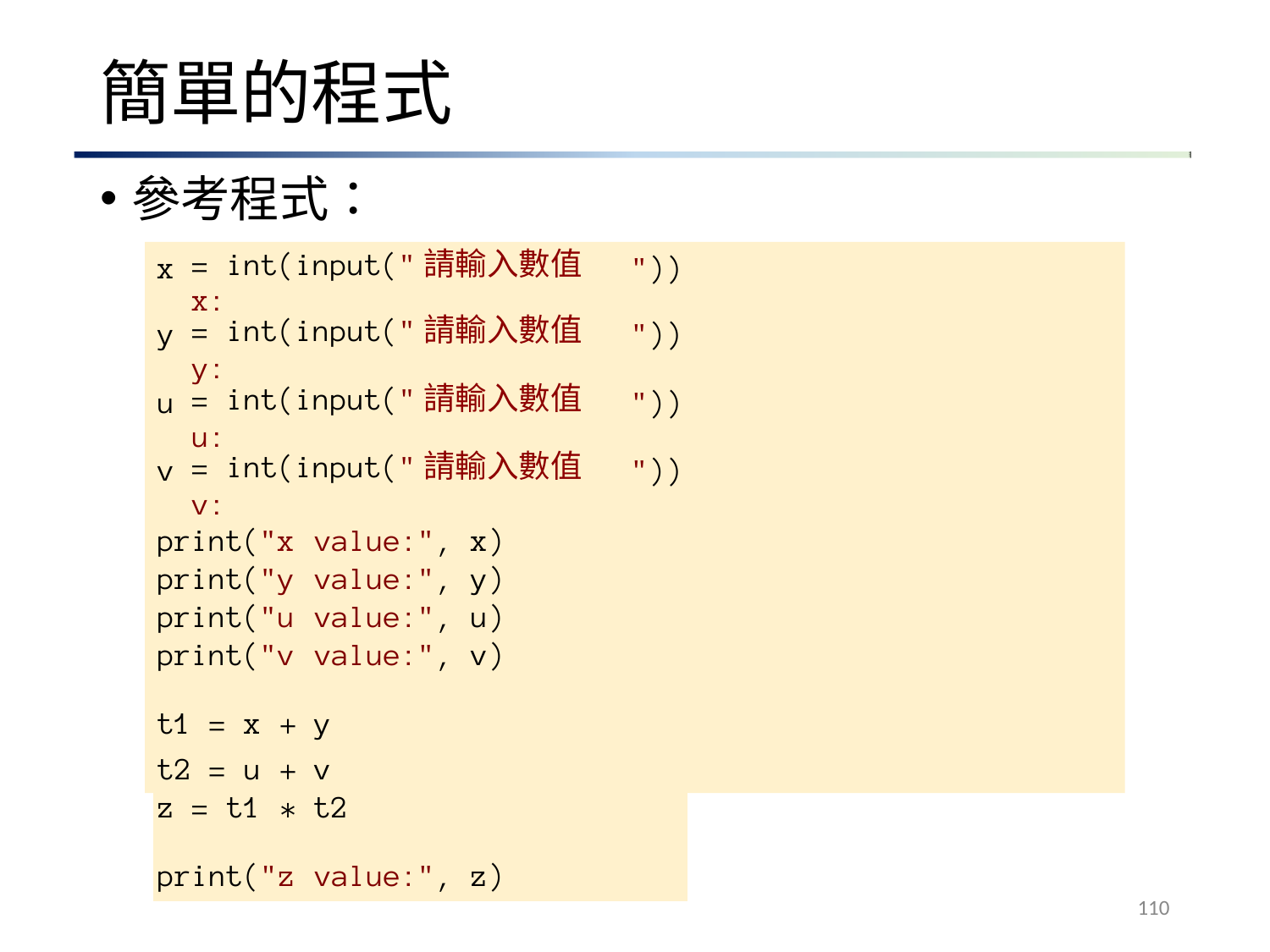

# 簡單的程式
參考程式：

| x | = int(input("請輸入數值x: |  |  |  | ")) |
| --- | --- | --- | --- | --- | --- |
| y | = int(input("請輸入數值y: |  |  |  | ")) |
| u | = int(input("請輸入數值u: |  |  |  | ")) |
| v | = int(input("請輸入數值v: |  |  |  | ")) |
| print("x |  |  | value:", | x) |  |
| print("y |  |  | value:", | y) |  |
| print("u |  |  | value:", | u) |  |
| print("v |  |  | value:", | v) |  |
| t1 = x |  | + | y |  |  |
| t2 = u |  | + | v |  |  |
| z = t1 |  | \* | t2 |  |  |
| print("z |  |  | value:", | z) |  |
110